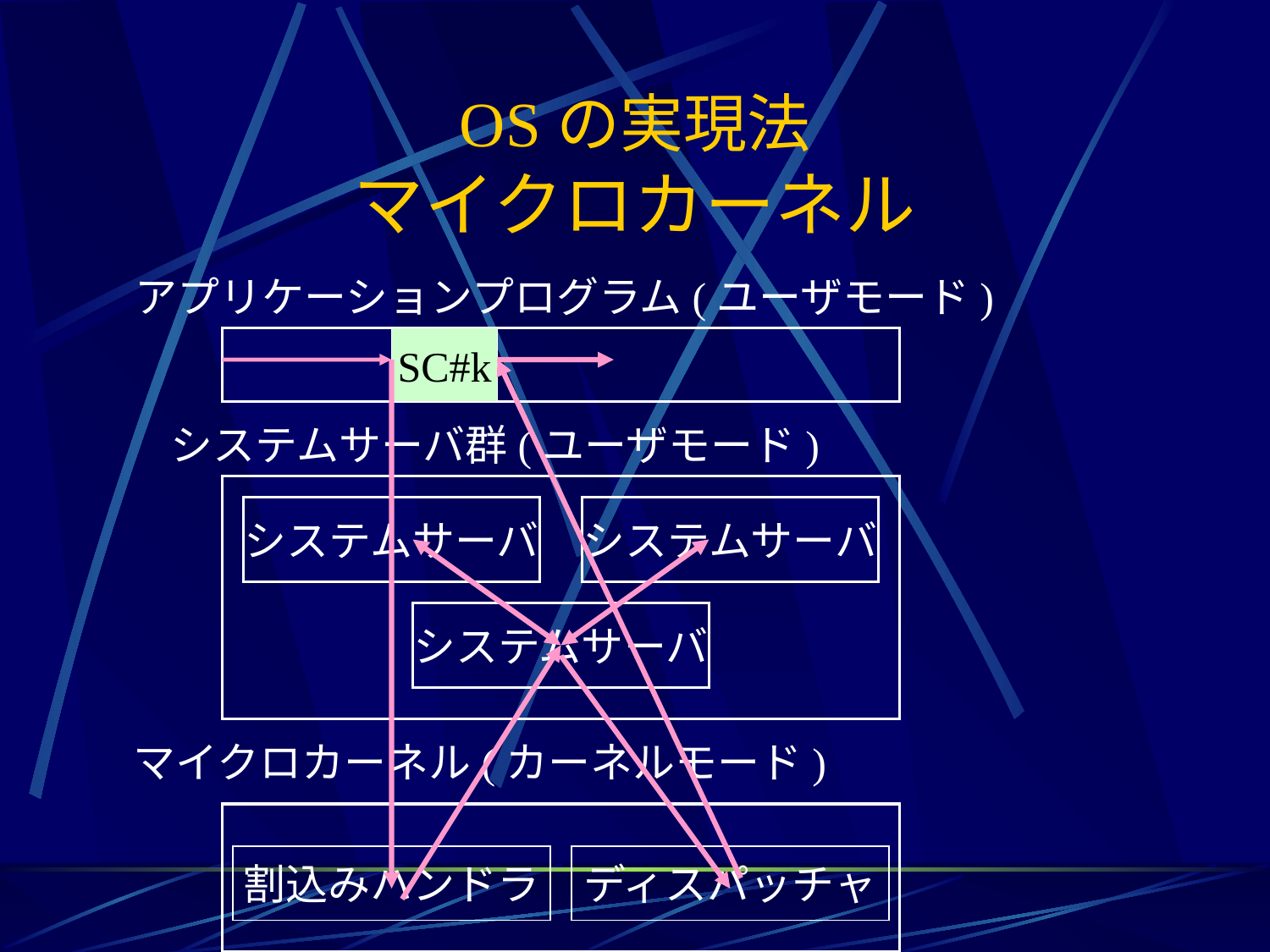

# OSの実現法 マイクロカーネル
アプリケーションプログラム(ユーザモード)

SC#k

システムサーバ群(ユーザモード)

システムサーバ
システムサーバ
システムサーバ

マイクロカーネル(カーネルモード)

割込みハンドラ
ディスパッチャ